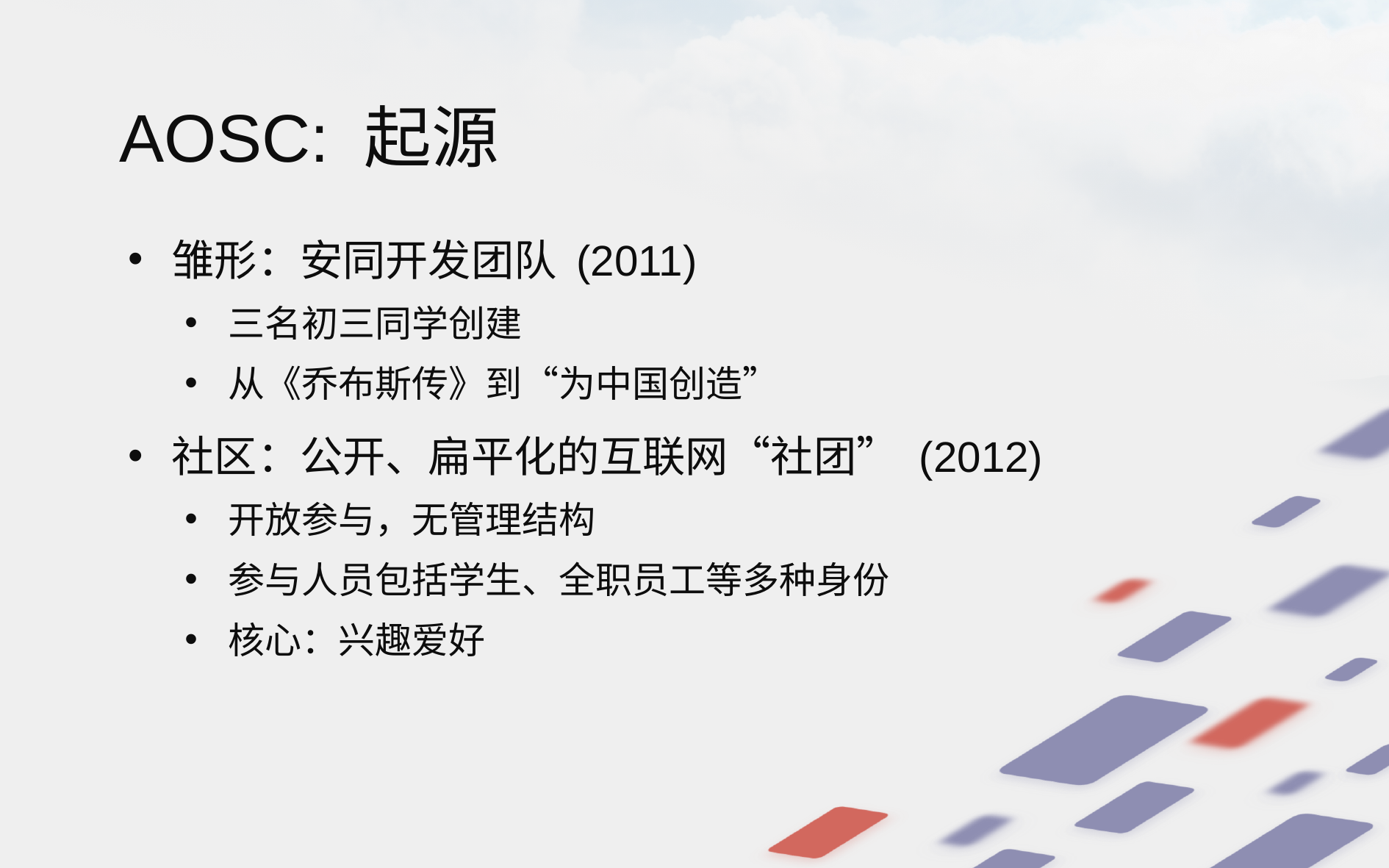

# AOSC: 起源
雏形：安同开发团队 (2011)
三名初三同学创建
从《乔布斯传》到“为中国创造”
社区：公开、扁平化的互联网“社团” (2012)
开放参与，无管理结构
参与人员包括学生、全职员工等多种身份
核心：兴趣爱好